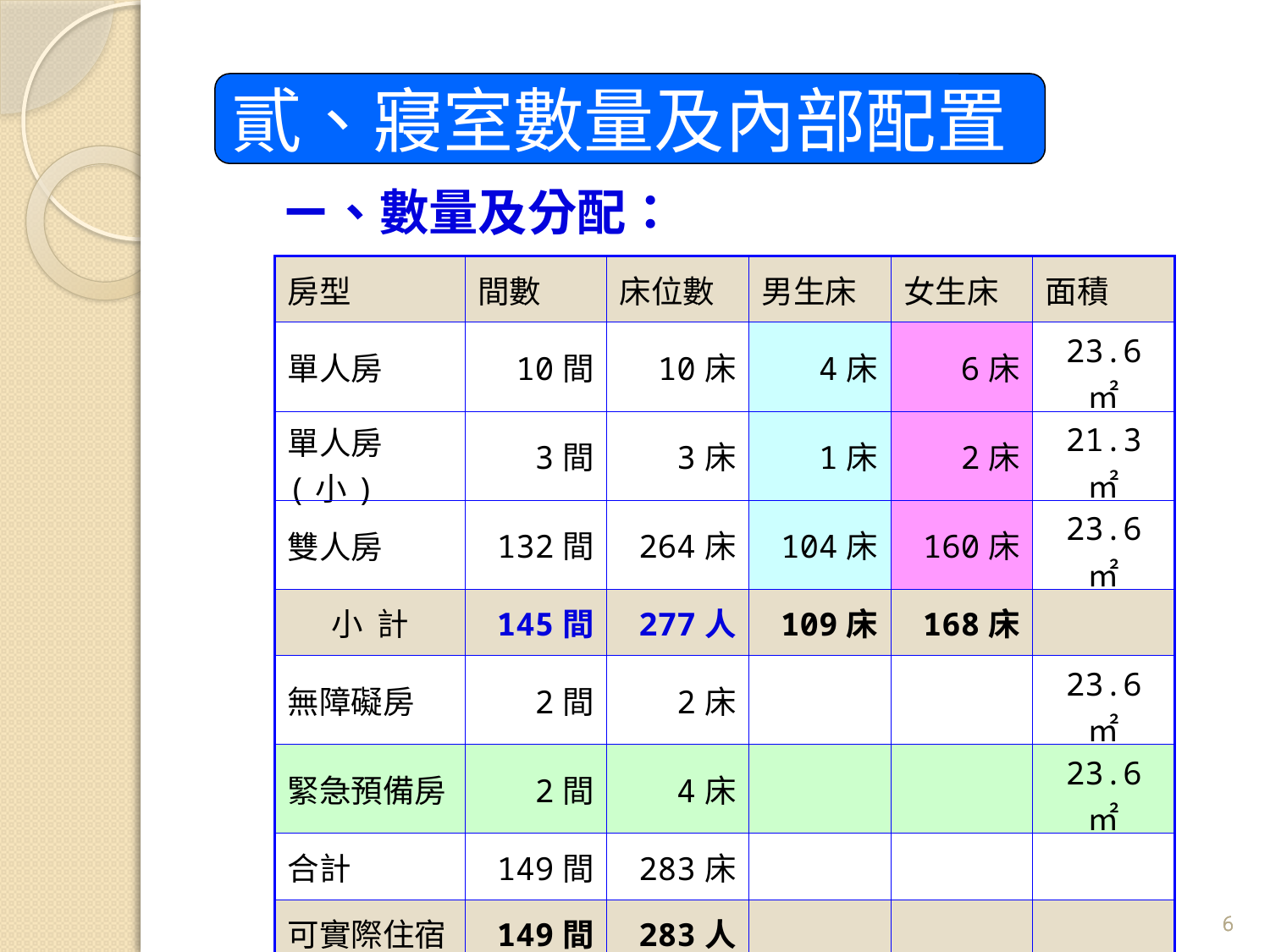

貳、寢室數量及內部配置
ㄧ、數量及分配：
| 房型 | 間數 | 床位數 | 男生床 | 女生床 | 面積 |
| --- | --- | --- | --- | --- | --- |
| 單人房 | 10間 | 10床 | 4床 | 6床 | 23.6 ㎡ |
| 單人房(小) | 3間 | 3床 | 1床 | 2床 | 21.3 ㎡ |
| 雙人房 | 132間 | 264床 | 104床 | 160床 | 23.6 ㎡ |
| 小 計 | 145間 | 277人 | 109床 | 168床 |  |
| 無障礙房 | 2間 | 2床 |  |  | 23.6 ㎡ |
| 緊急預備房 | 2間 | 4床 |  |  | 23.6 ㎡ |
| 合計 | 149間 | 283床 |  |  |  |
| 可實際住宿 | 149間 | 283人 |  |  |  |
6
6